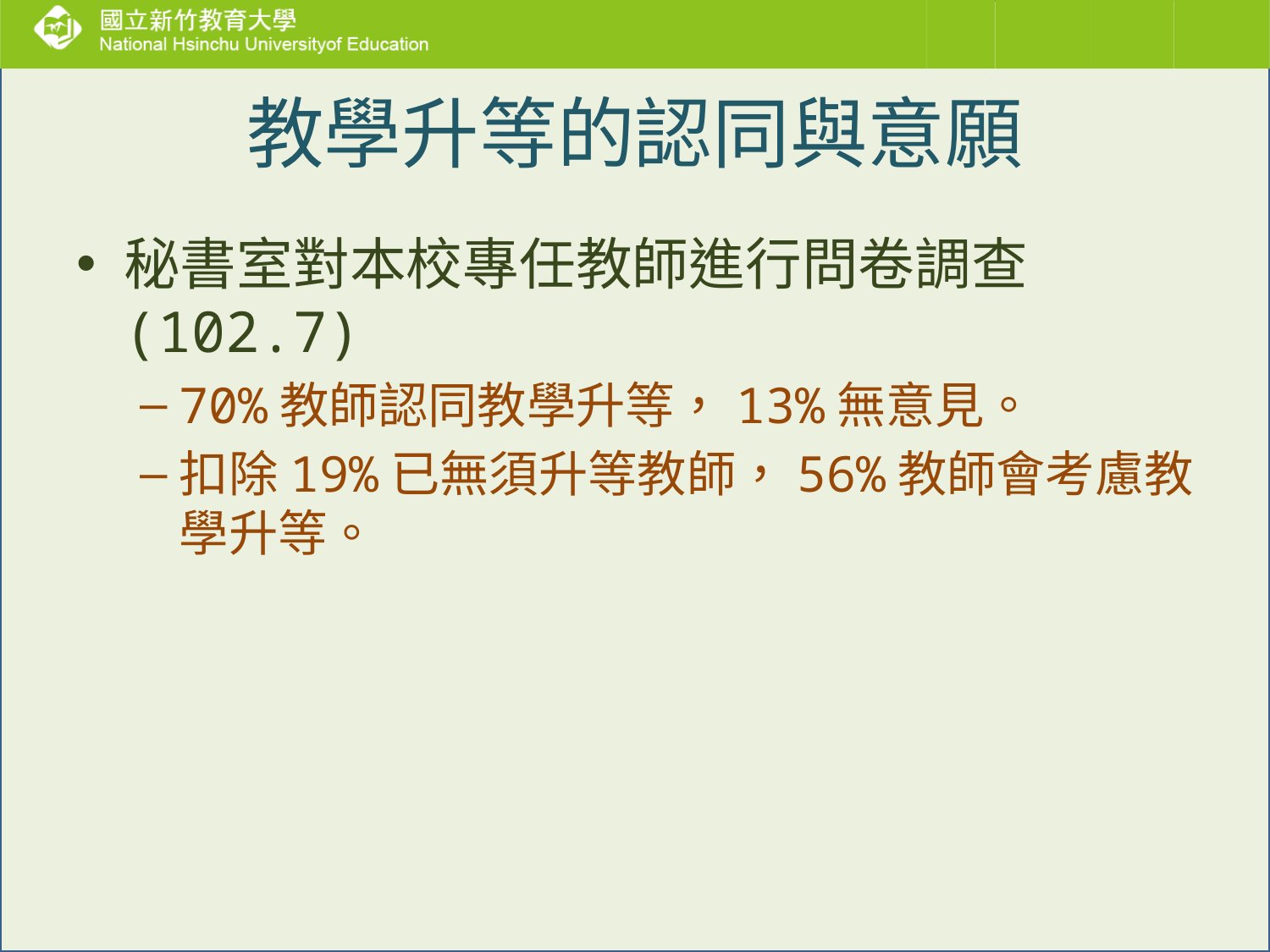

# 教學升等的認同與意願
秘書室對本校專任教師進行問卷調查(102.7)
70%教師認同教學升等，13%無意見。
扣除19%已無須升等教師，56%教師會考慮教學升等。